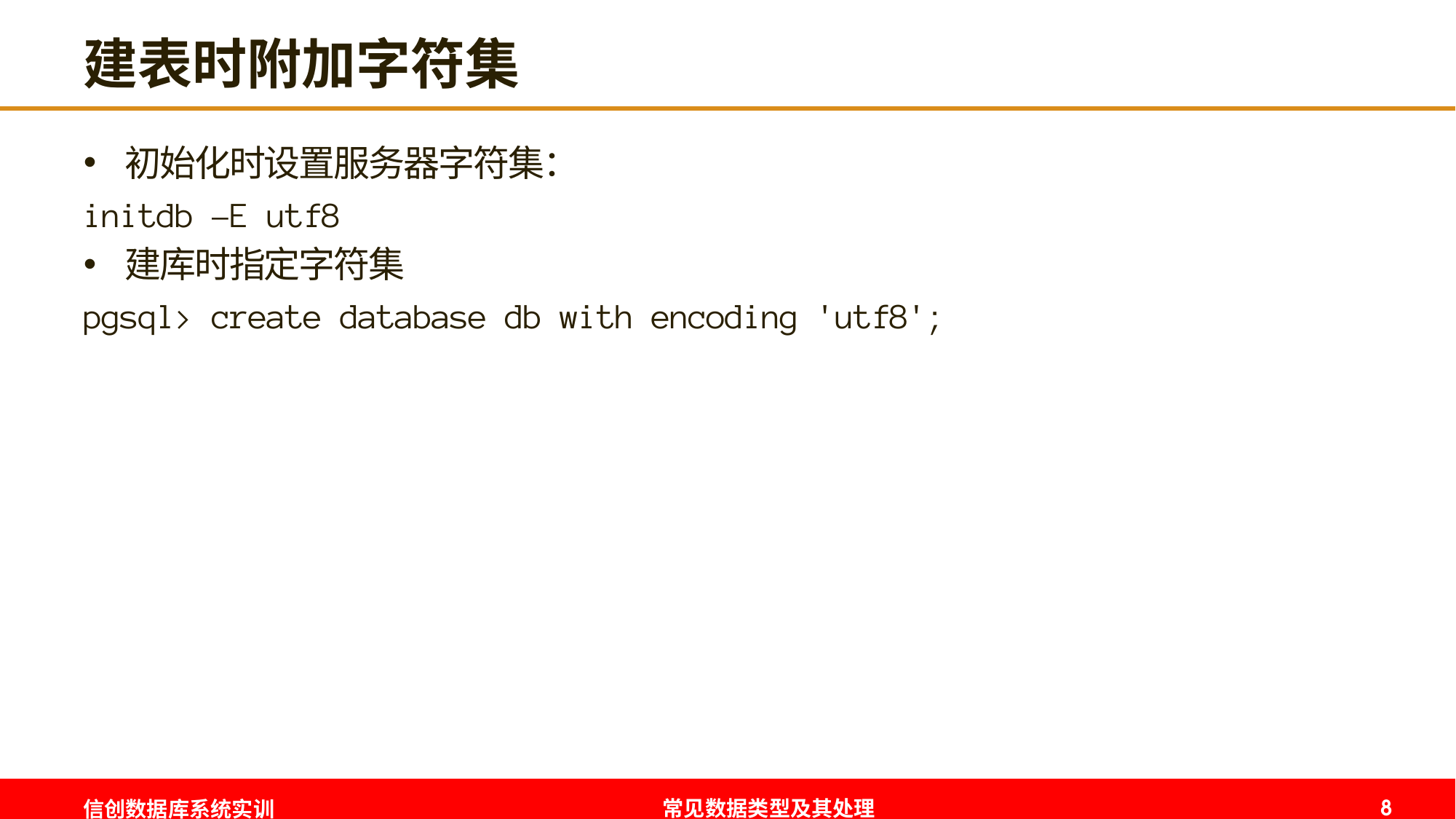

# 建表时附加字符集
初始化时设置服务器字符集：
initdb –E utf8
建库时指定字符集
pgsql> create database db with encoding 'utf8';